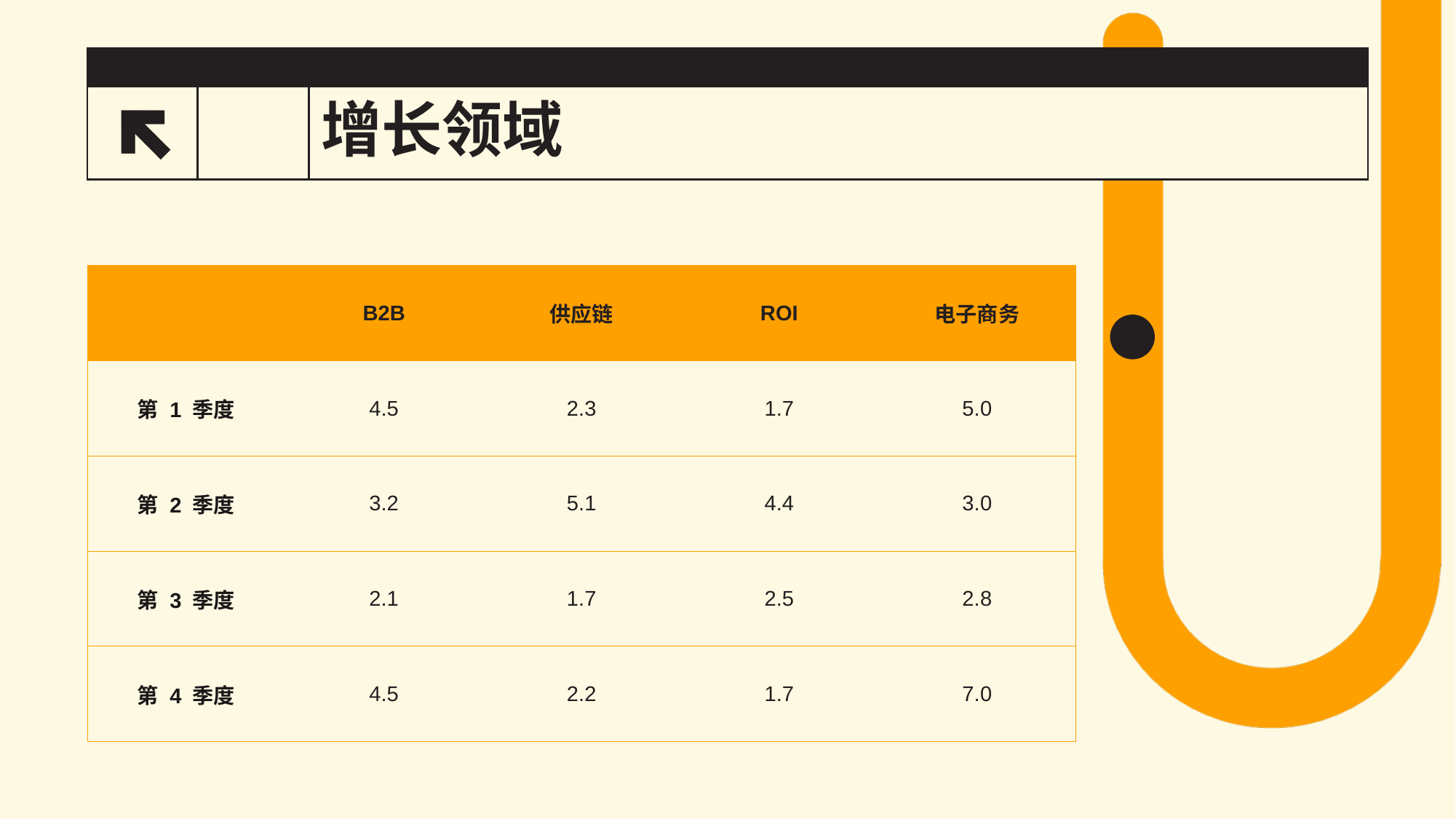

# 增长领域

5
|  | B2B | 供应链 | ROI | 电子商务 |
| --- | --- | --- | --- | --- |
| 第 1 季度 | 4.5 | 2.3 | 1.7 | 5.0 |
| 第 2 季度 | 3.2 | 5.1 | 4.4 | 3.0 |
| 第 3 季度 | 2.1 | 1.7 | 2.5 | 2.8 |
| 第 4 季度 | 4.5 | 2.2 | 1.7 | 7.0 |